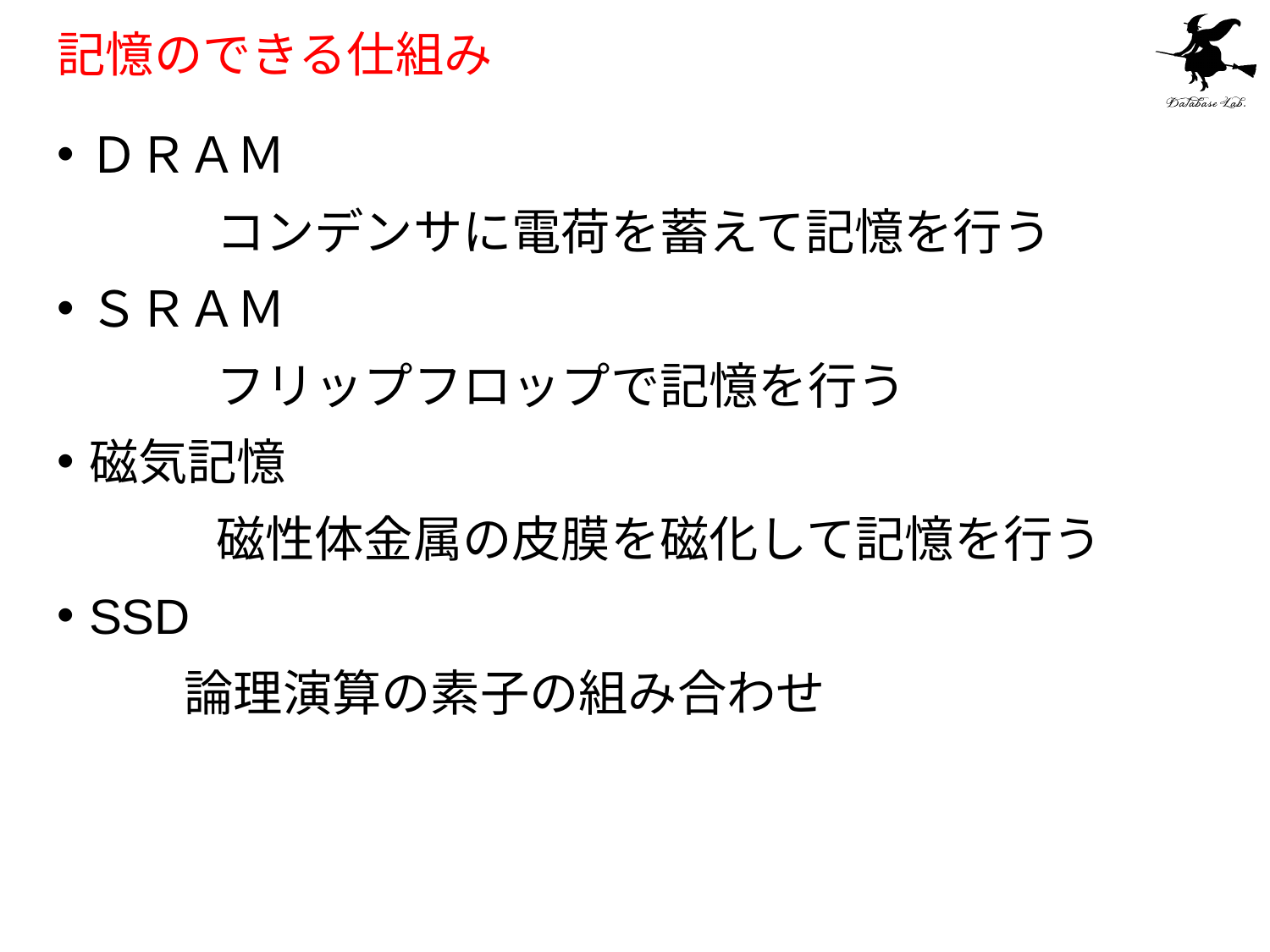

# 記憶のできる仕組み
ＤＲＡＭ
	　	コンデンサに電荷を蓄えて記憶を行う
ＳＲＡＭ
	　	フリップフロップで記憶を行う
磁気記憶
　　	磁性体金属の皮膜を磁化して記憶を行う
SSD
	論理演算の素子の組み合わせ